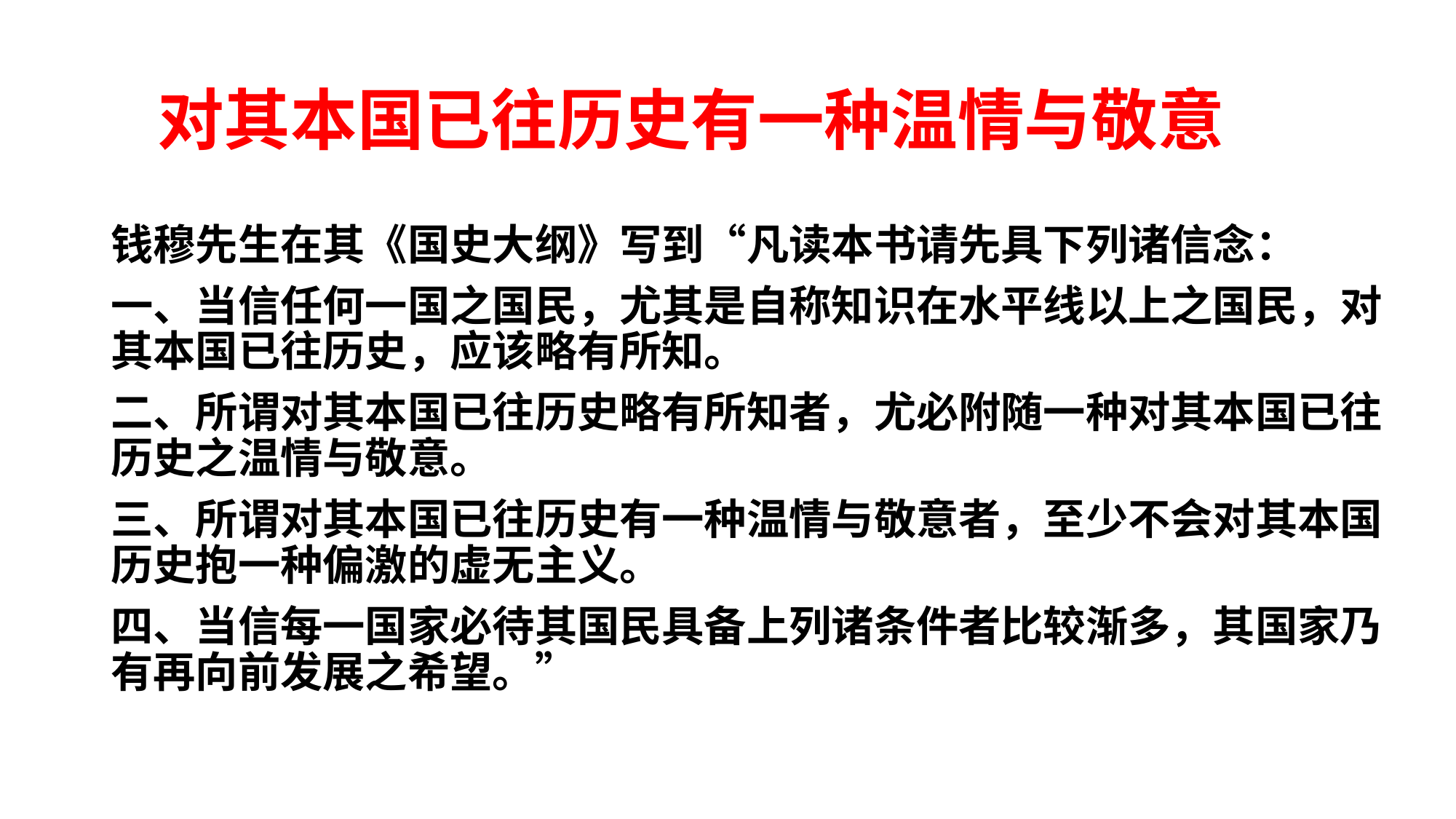

# 对其本国已往历史有一种温情与敬意
钱穆先生在其《国史大纲》写到“凡读本书请先具下列诸信念：
一、当信任何一国之国民，尤其是自称知识在水平线以上之国民，对其本国已往历史，应该略有所知。
二、所谓对其本国已往历史略有所知者，尤必附随一种对其本国已往历史之温情与敬意。
三、所谓对其本国已往历史有一种温情与敬意者，至少不会对其本国历史抱一种偏激的虚无主义。
四、当信每一国家必待其国民具备上列诸条件者比较渐多，其国家乃有再向前发展之希望。”